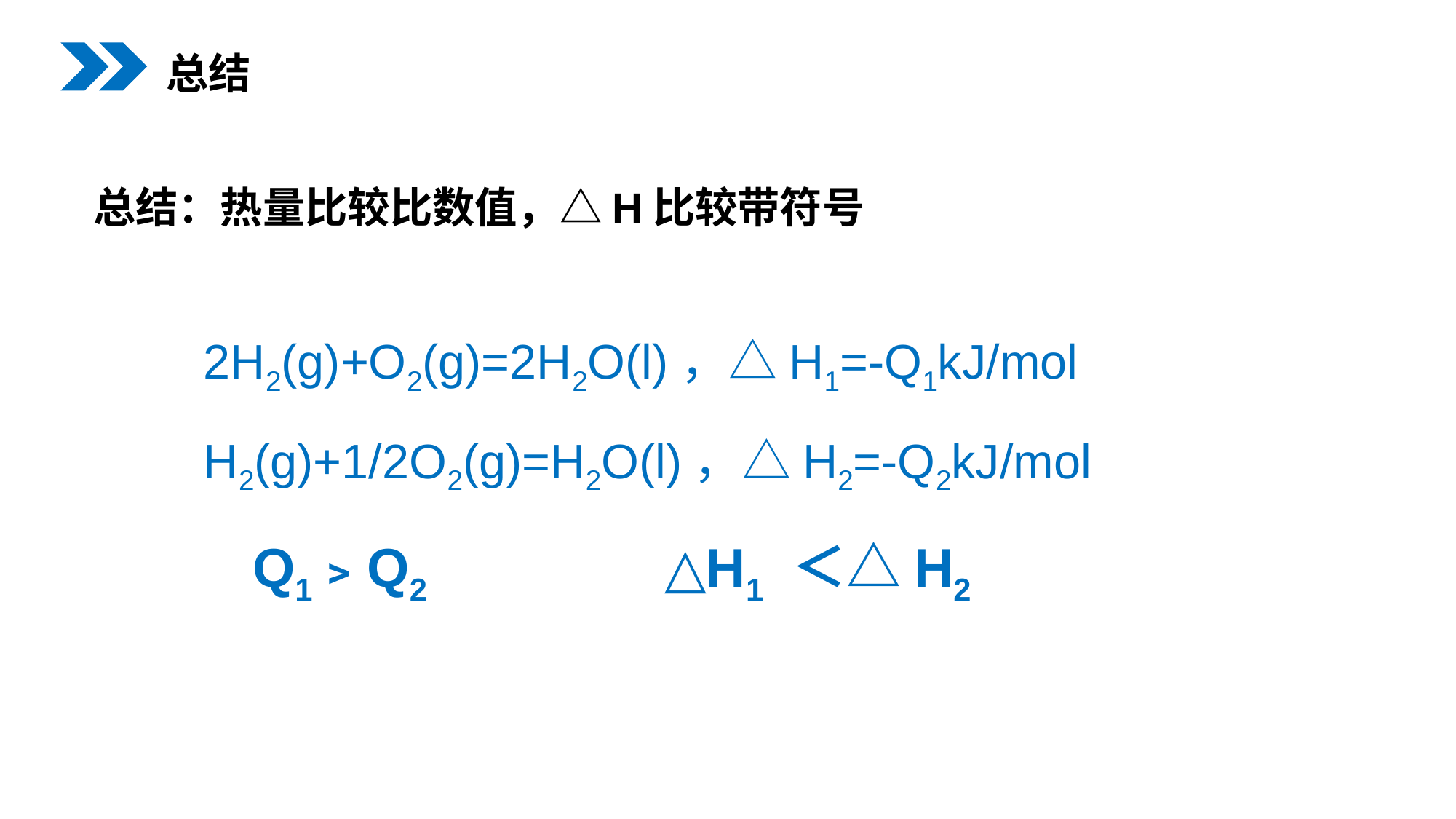

总结
总结：热量比较比数值，△H比较带符号
2H2(g)+O2(g)=2H2O(l)，△H1=-Q1kJ/mol
H2(g)+1/2O2(g)=H2O(l)，△H2=-Q2kJ/mol
△H1 ＜△H2
Q1﹥Q2